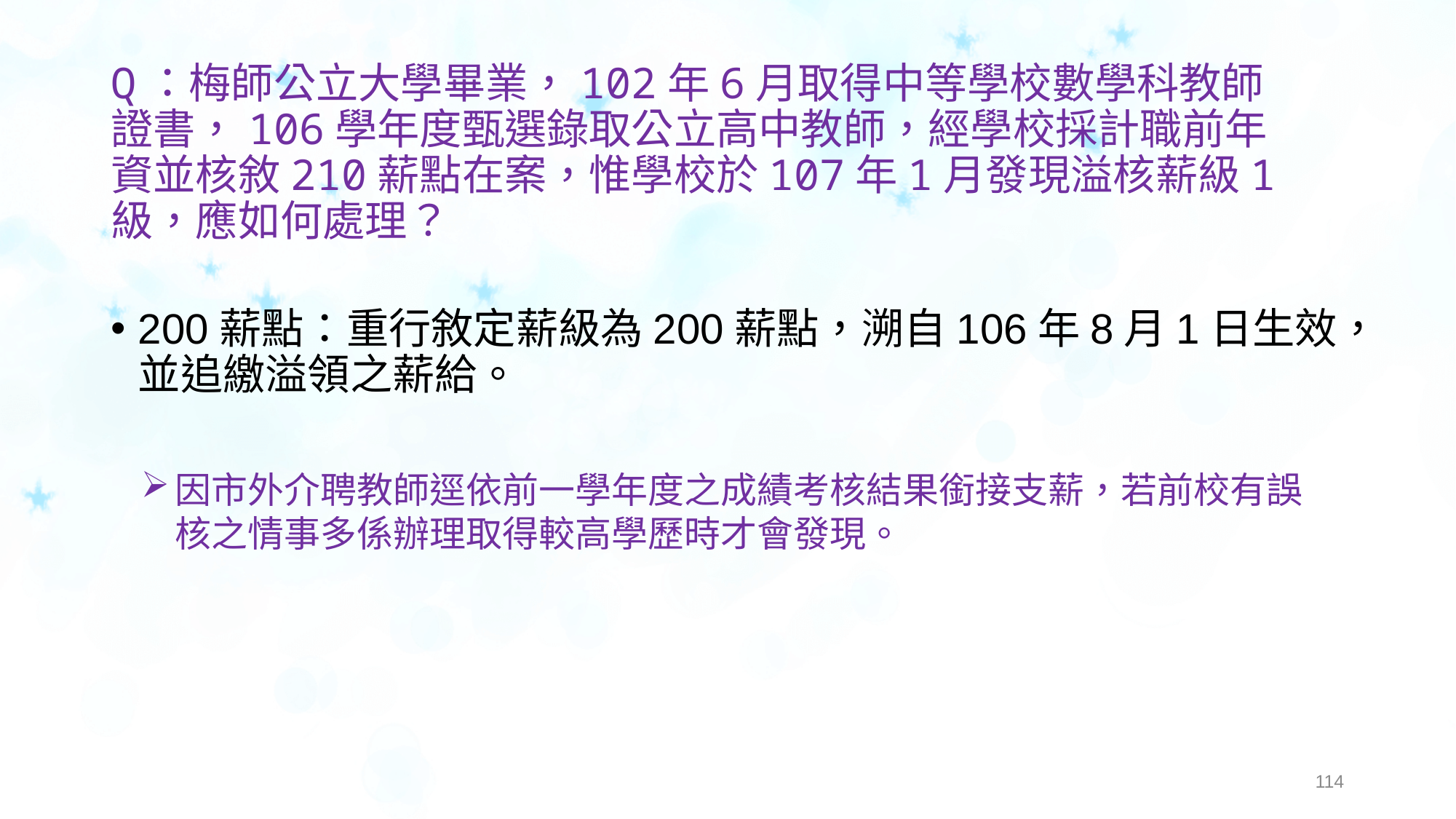

# Q：梅師公立大學畢業，102年6月取得中等學校數學科教師證書，106學年度甄選錄取公立高中教師，經學校採計職前年資並核敘210薪點在案，惟學校於107年1月發現溢核薪級1級，應如何處理？
200薪點：重行敘定薪級為200薪點，溯自106年8月1日生效，並追繳溢領之薪給。
因市外介聘教師逕依前一學年度之成績考核結果銜接支薪，若前校有誤核之情事多係辦理取得較高學歷時才會發現。

114